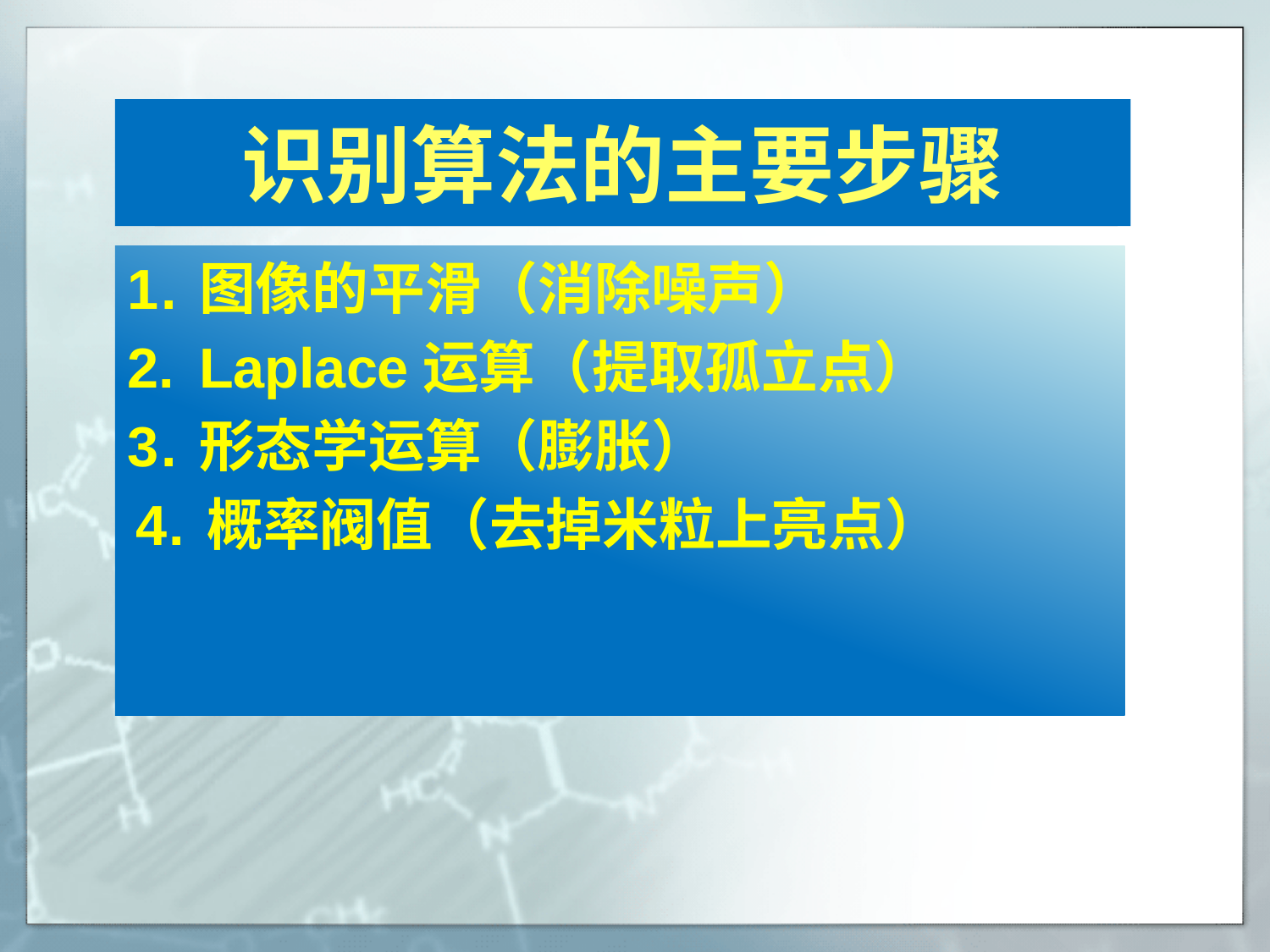

# 识别算法的主要步骤
图像的平滑（消除噪声）
Laplace运算（提取孤立点）
形态学运算（膨胀）
概率阀值（去掉米粒上亮点）